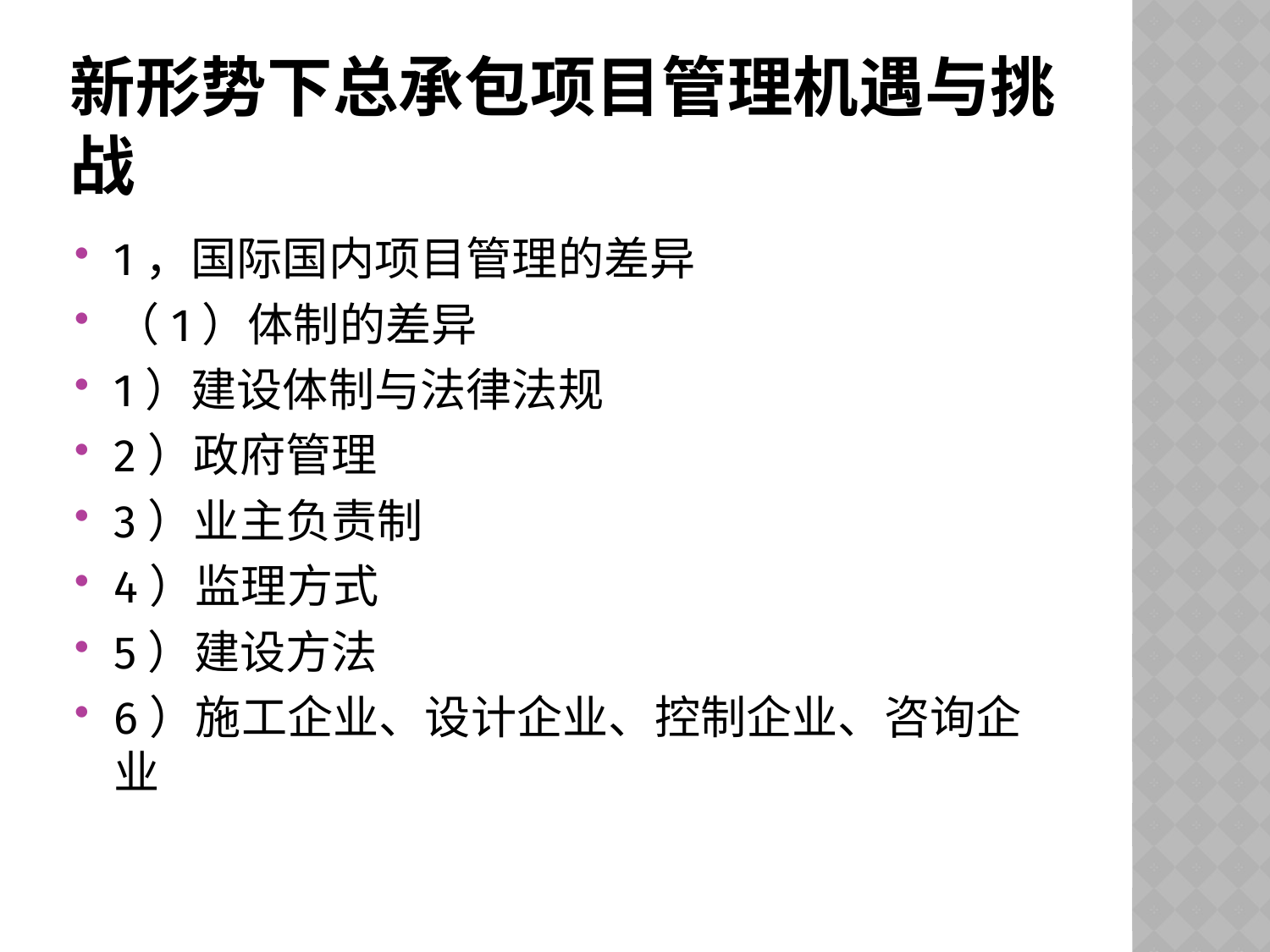

# 新形势下总承包项目管理机遇与挑战
1，国际国内项目管理的差异
（1）体制的差异
1）建设体制与法律法规
2）政府管理
3）业主负责制
4）监理方式
5）建设方法
6）施工企业、设计企业、控制企业、咨询企业